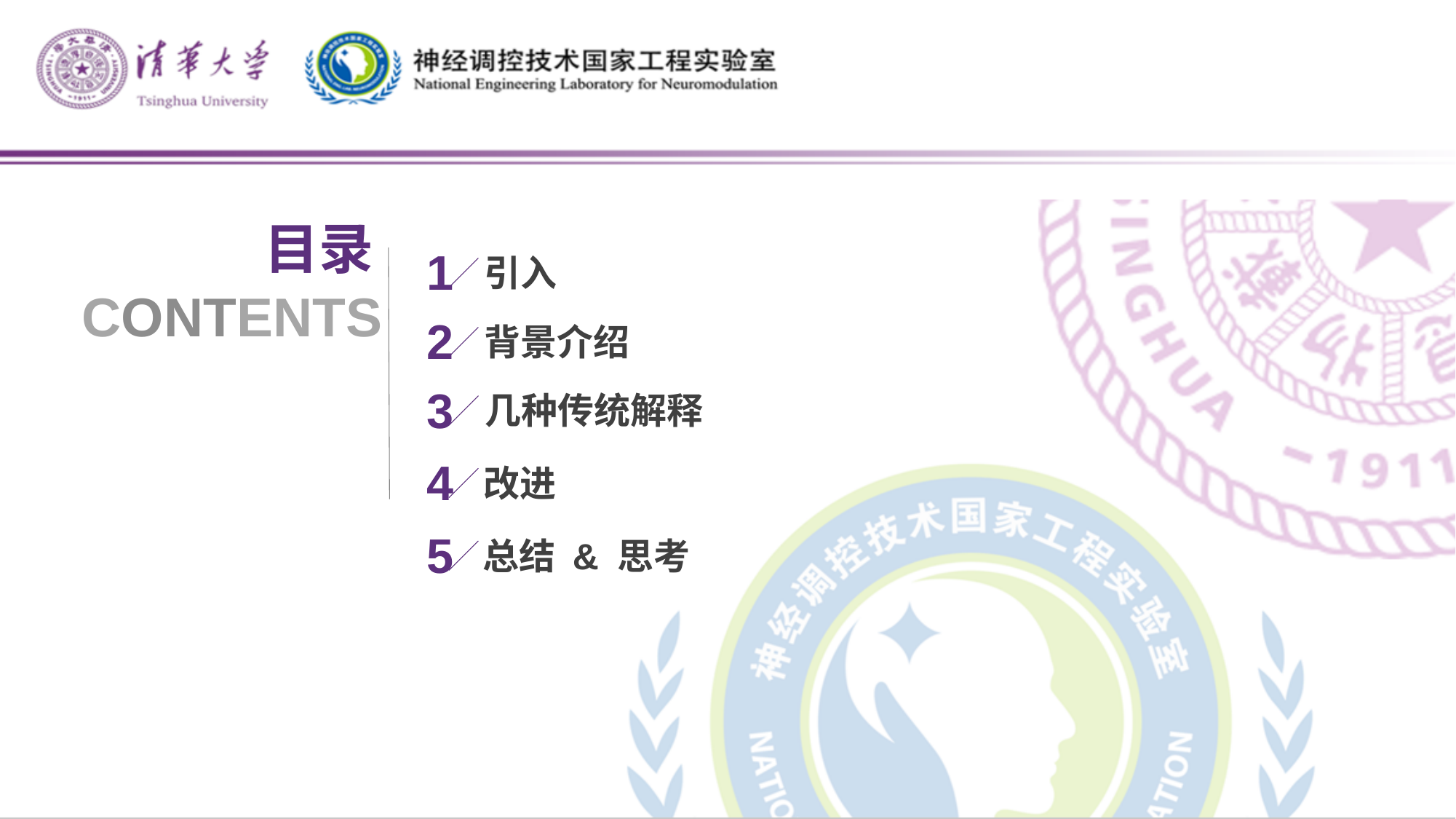

目录
1
引入
CONTENTS
2
背景介绍
3
几种传统解释
4
改进
5
总结 & 思考